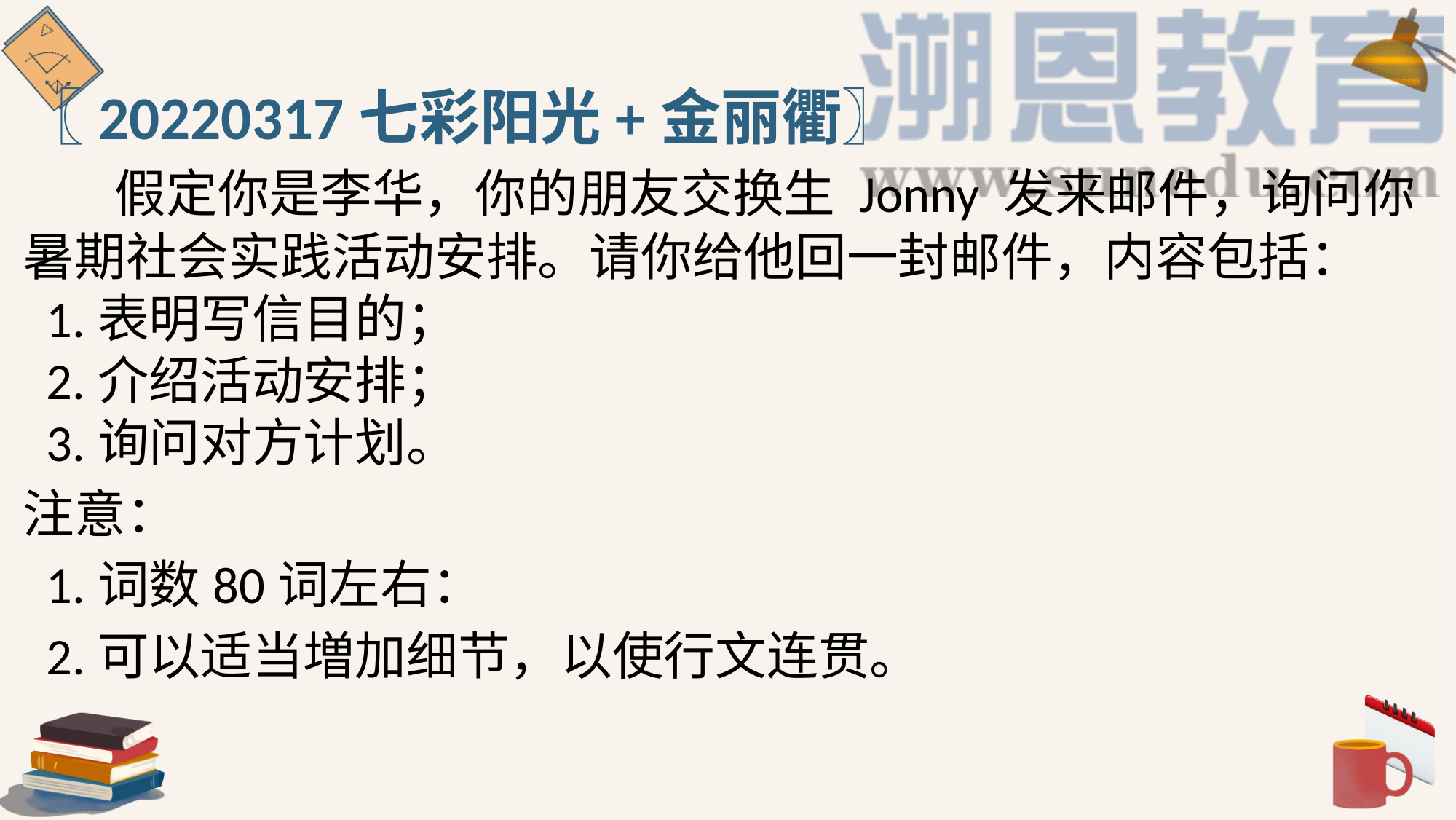

〖20220317七彩阳光+金丽衢〗
      假定你是李华，你的朋友交换生 Jonny 发来邮件，询问你暑期社会实践活动安排。请你给他回一封邮件，内容包括：
  1.表明写信目的；
  2.介绍活动安排；
  3.询问对方计划。
注意：
  1.词数80词左右：
  2.可以适当増加细节，以使行文连贯。